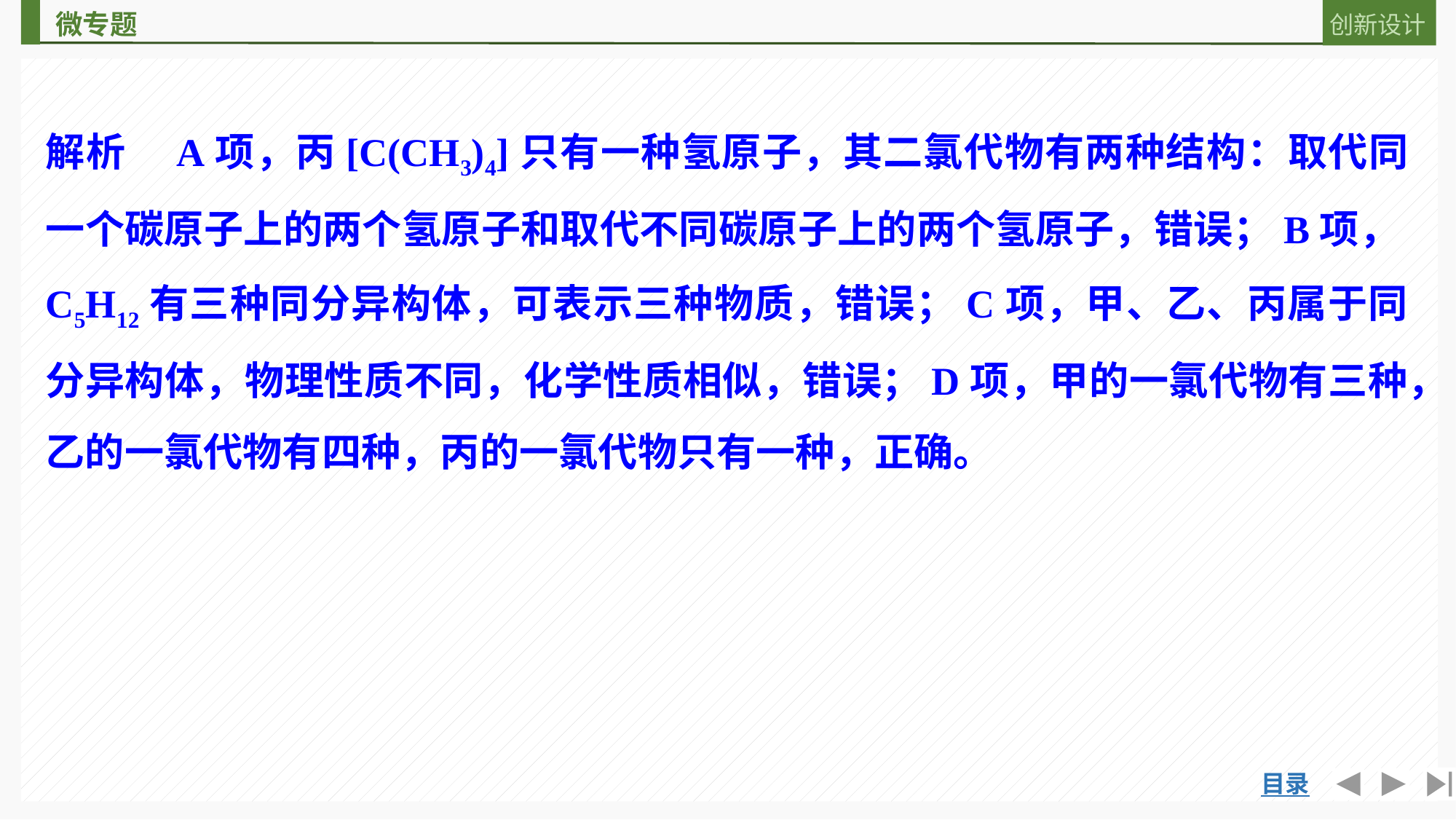

解析　A项，丙[C(CH3)4]只有一种氢原子，其二氯代物有两种结构：取代同一个碳原子上的两个氢原子和取代不同碳原子上的两个氢原子，错误；B项，C5H12有三种同分异构体，可表示三种物质，错误；C项，甲、乙、丙属于同分异构体，物理性质不同，化学性质相似，错误；D项，甲的一氯代物有三种，乙的一氯代物有四种，丙的一氯代物只有一种，正确。